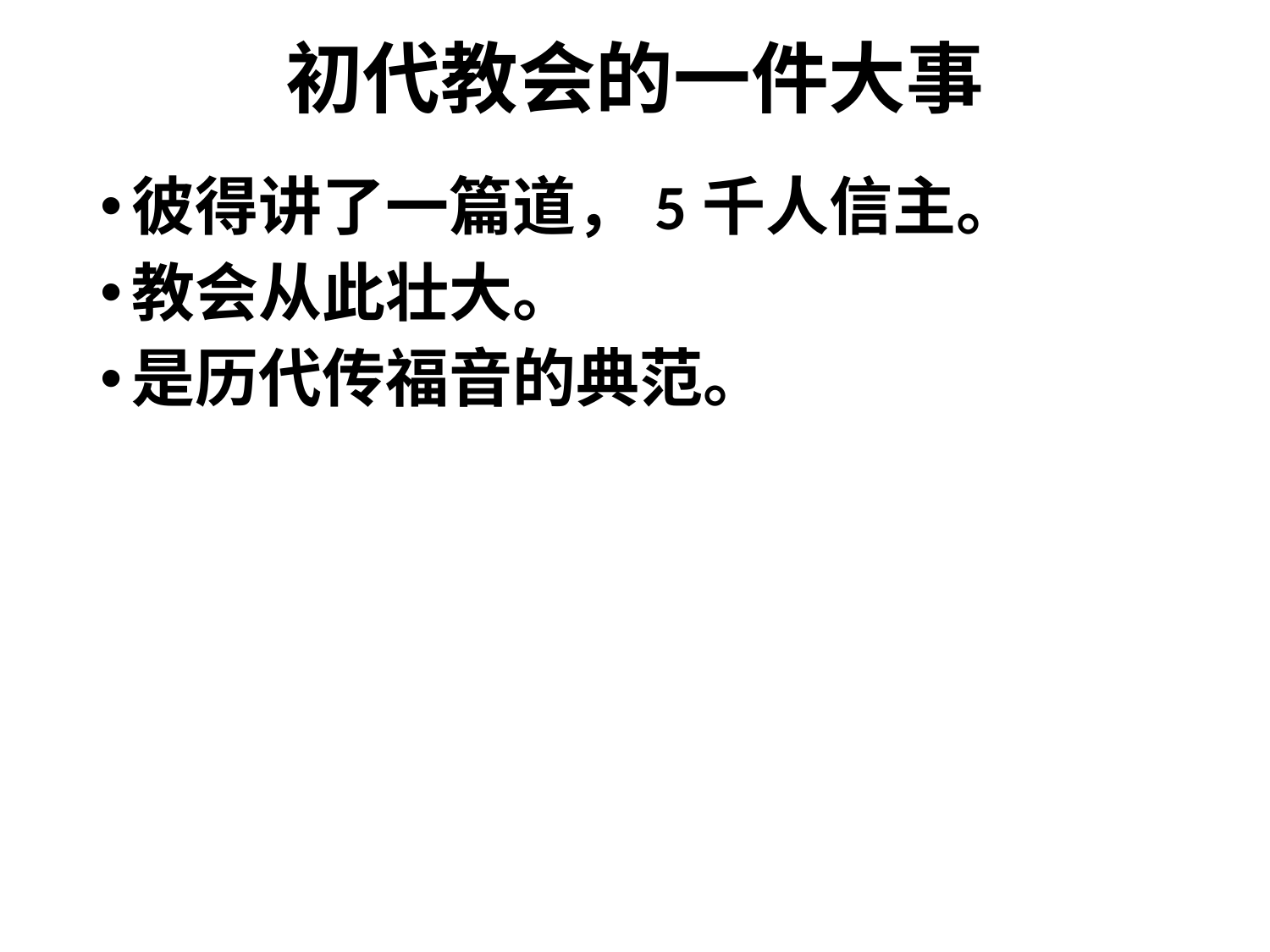

# 初代教会的一件大事
彼得讲了一篇道，5千人信主。
教会从此壮大。
是历代传福音的典范。